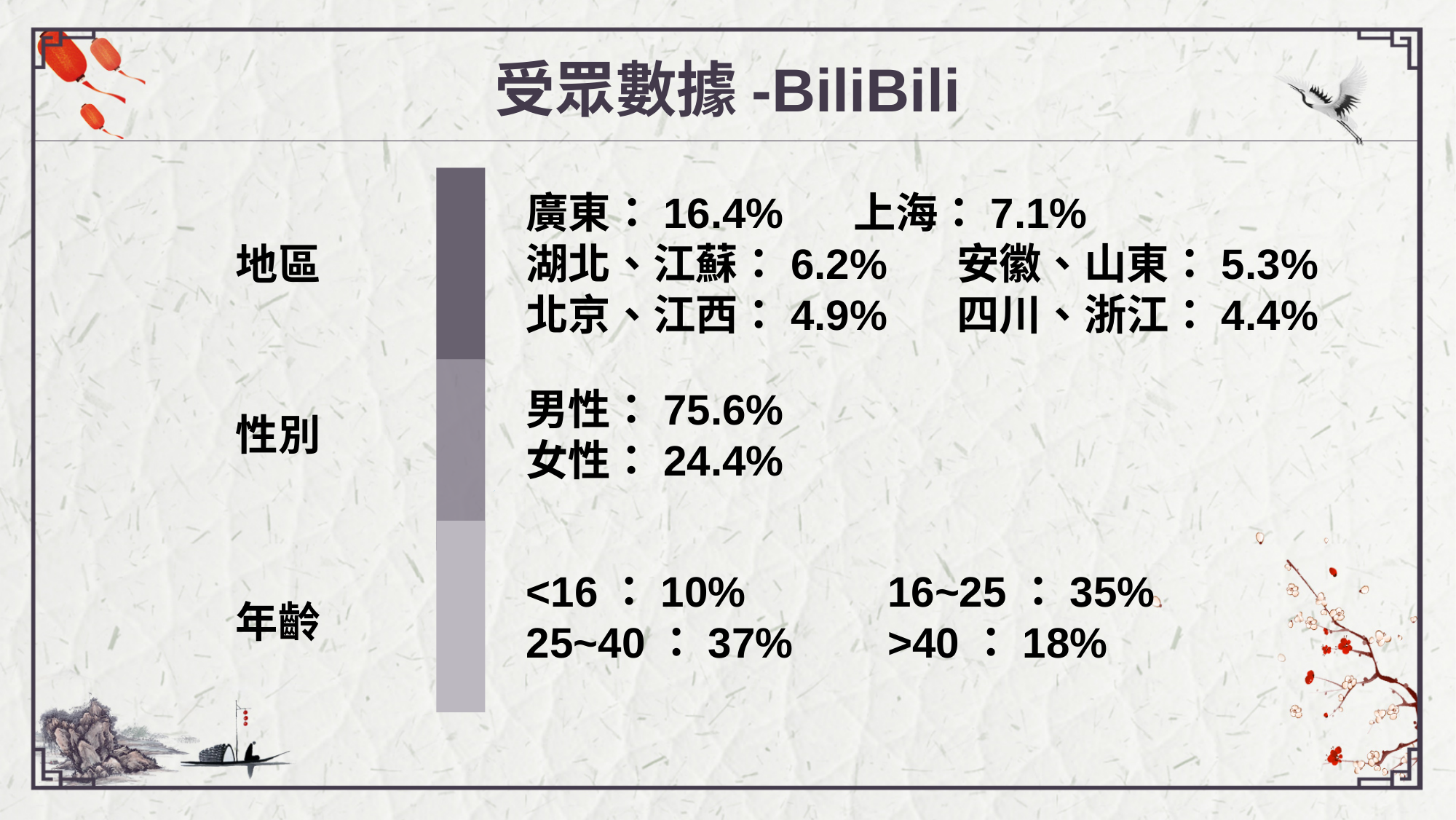

受眾數據-BiliBili

廣東：16.4%     上海：7.1%
湖北、江蘇：6.2%     安徽、山東：5.3%
北京、江西：4.9%     四川、浙江：4.4%
地區
男性：75.6%
女性：24.4%
性別
<16：10%            16~25：35%
25~40：37%        >40：18%
年齡